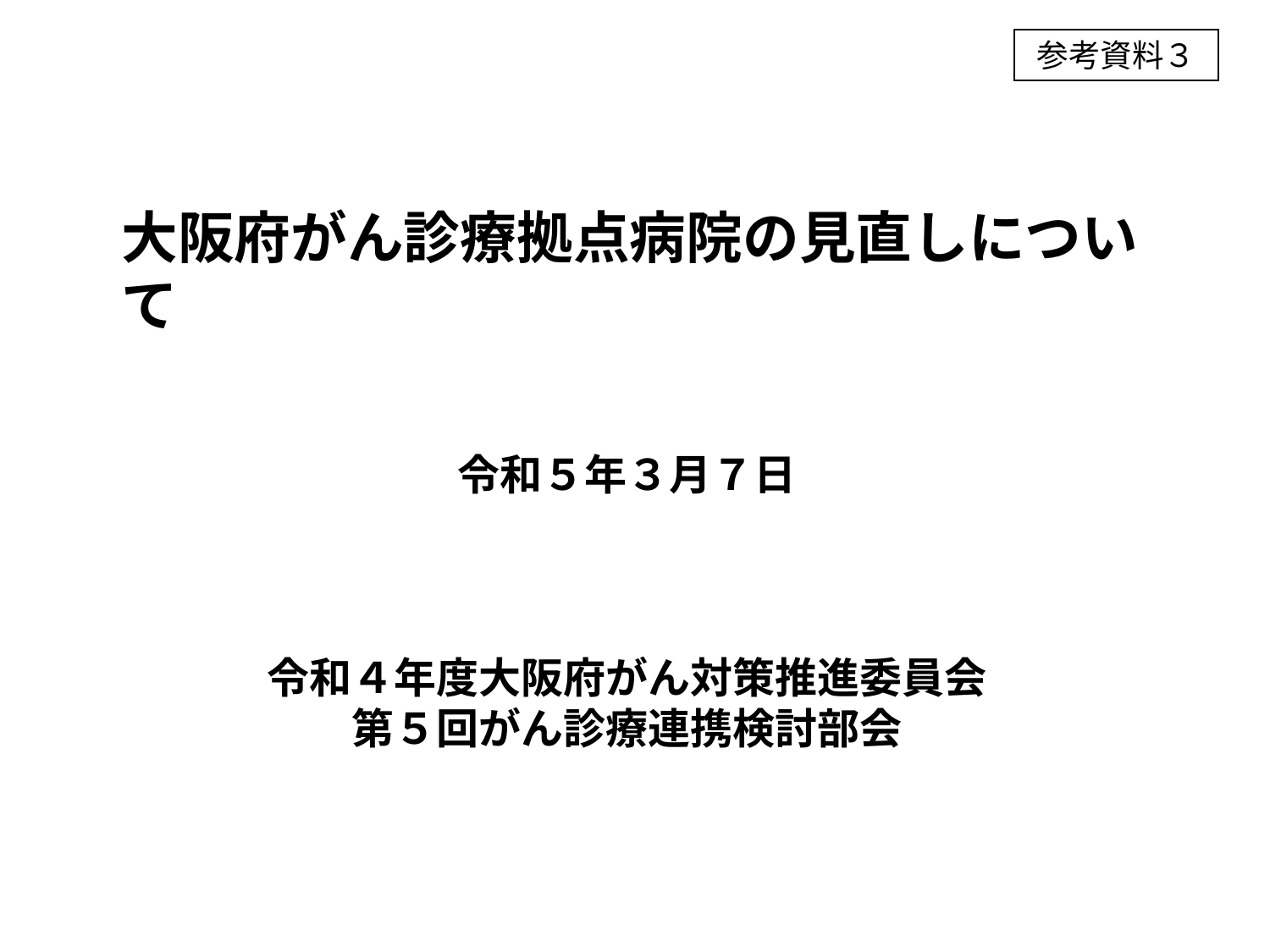

参考資料３
大阪府がん診療拠点病院の見直しについて

令和５年３月７日
令和４年度大阪府がん対策推進委員会
第５回がん診療連携検討部会